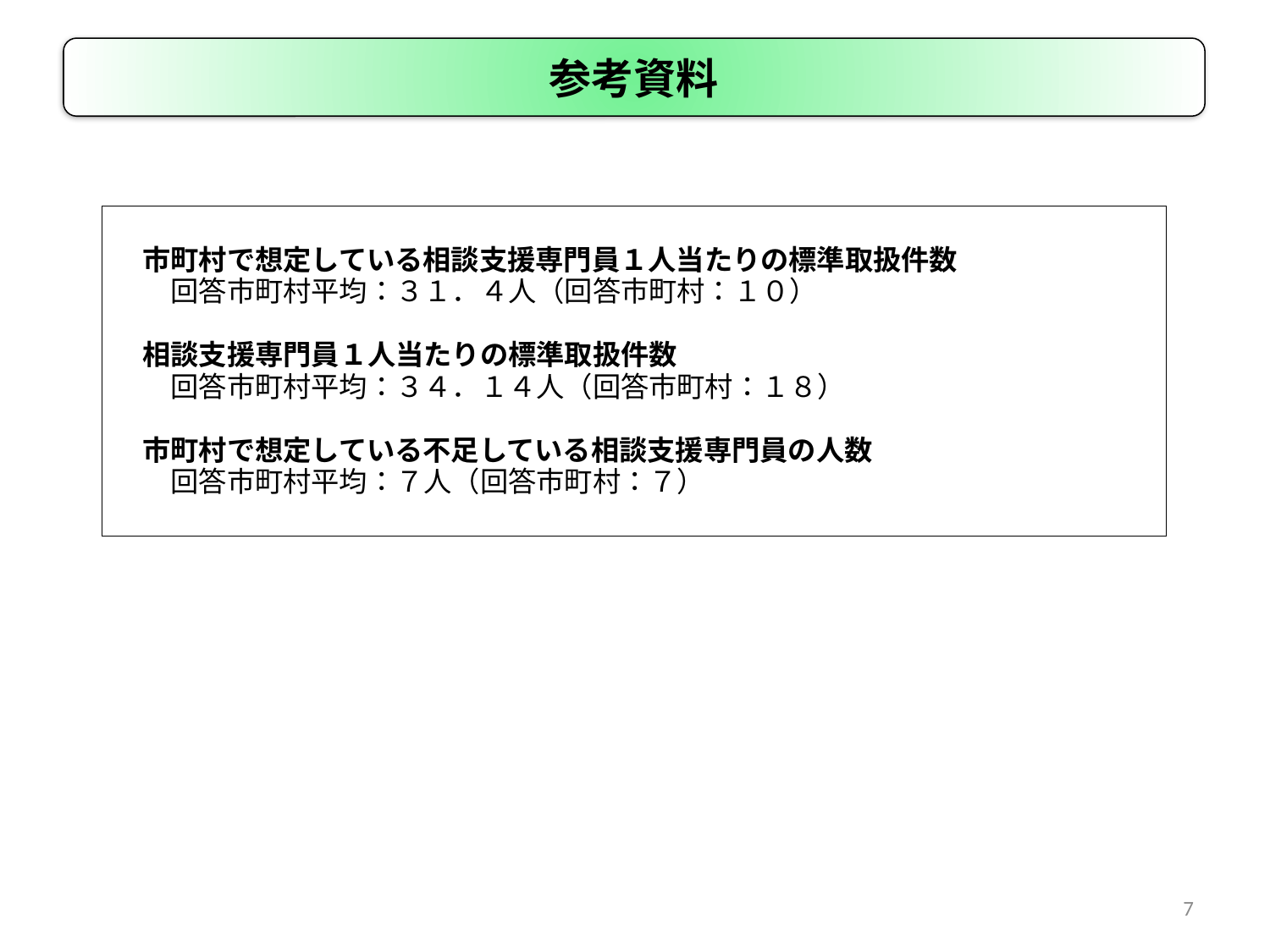

参考資料

　市町村で想定している相談支援専門員１人当たりの標準取扱件数
　　回答市町村平均：３１．４人（回答市町村：１０）

　相談支援専門員１人当たりの標準取扱件数
　　回答市町村平均：３４．１４人（回答市町村：１８）

　市町村で想定している不足している相談支援専門員の人数
　　回答市町村平均：７人（回答市町村：７）

7